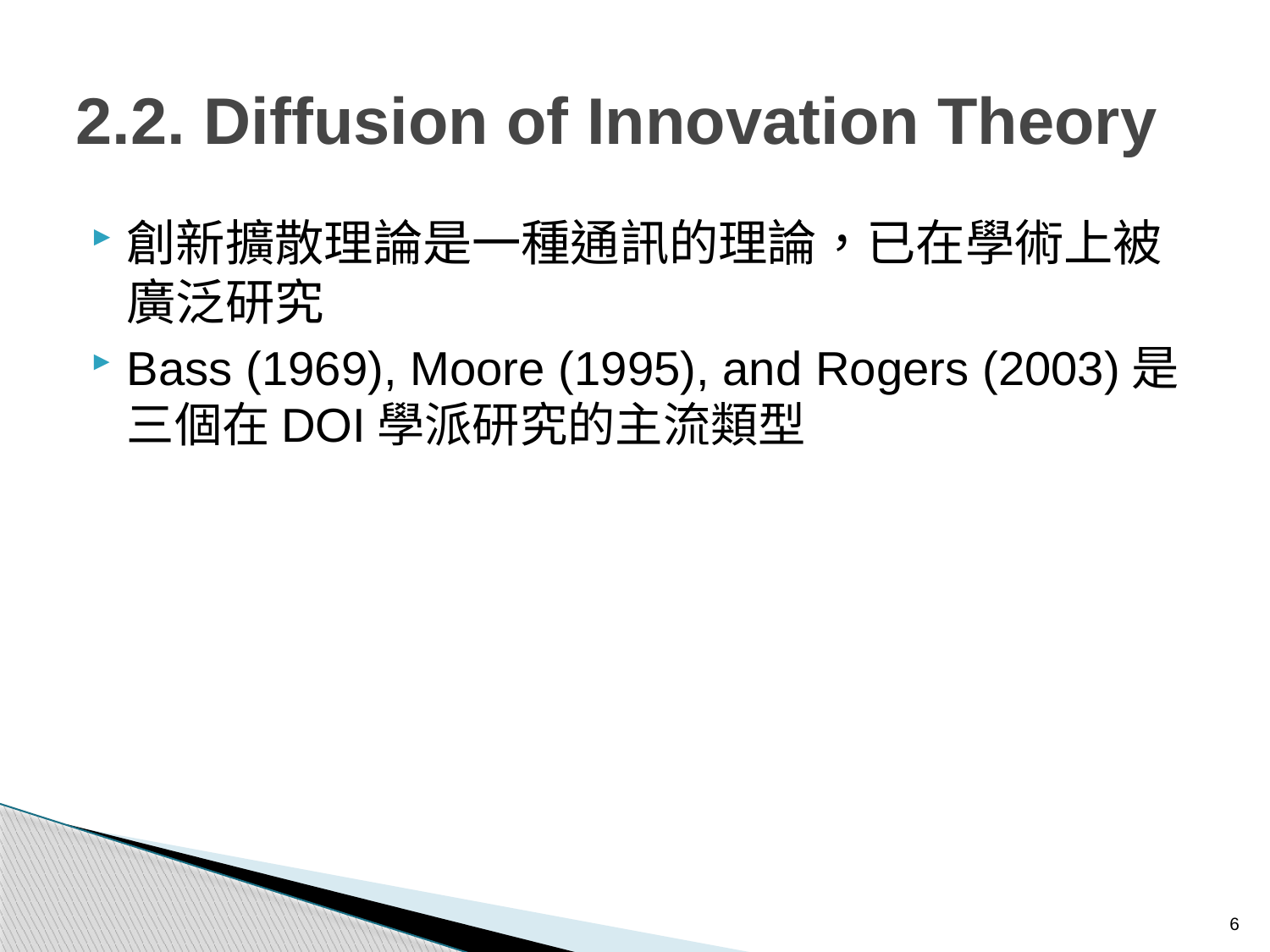

# 2.2. Diffusion of Innovation Theory
創新擴散理論是一種通訊的理論，已在學術上被廣泛研究
Bass (1969), Moore (1995), and Rogers (2003)是三個在DOI學派研究的主流類型
6